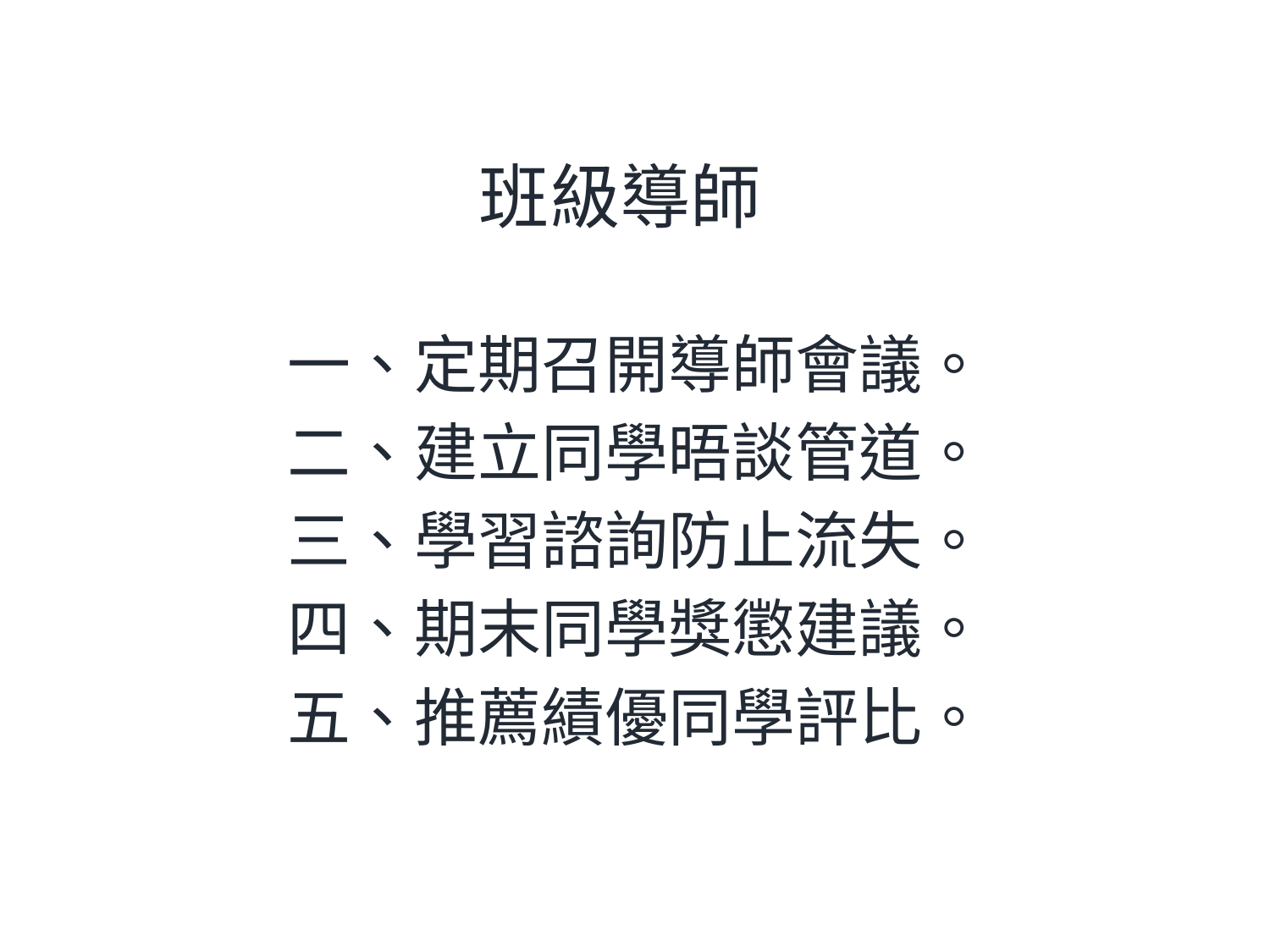

班級導師
一、定期召開導師會議。
二、建立同學晤談管道。
三、學習諮詢防止流失。
四、期末同學獎懲建議。
五、推薦績優同學評比。